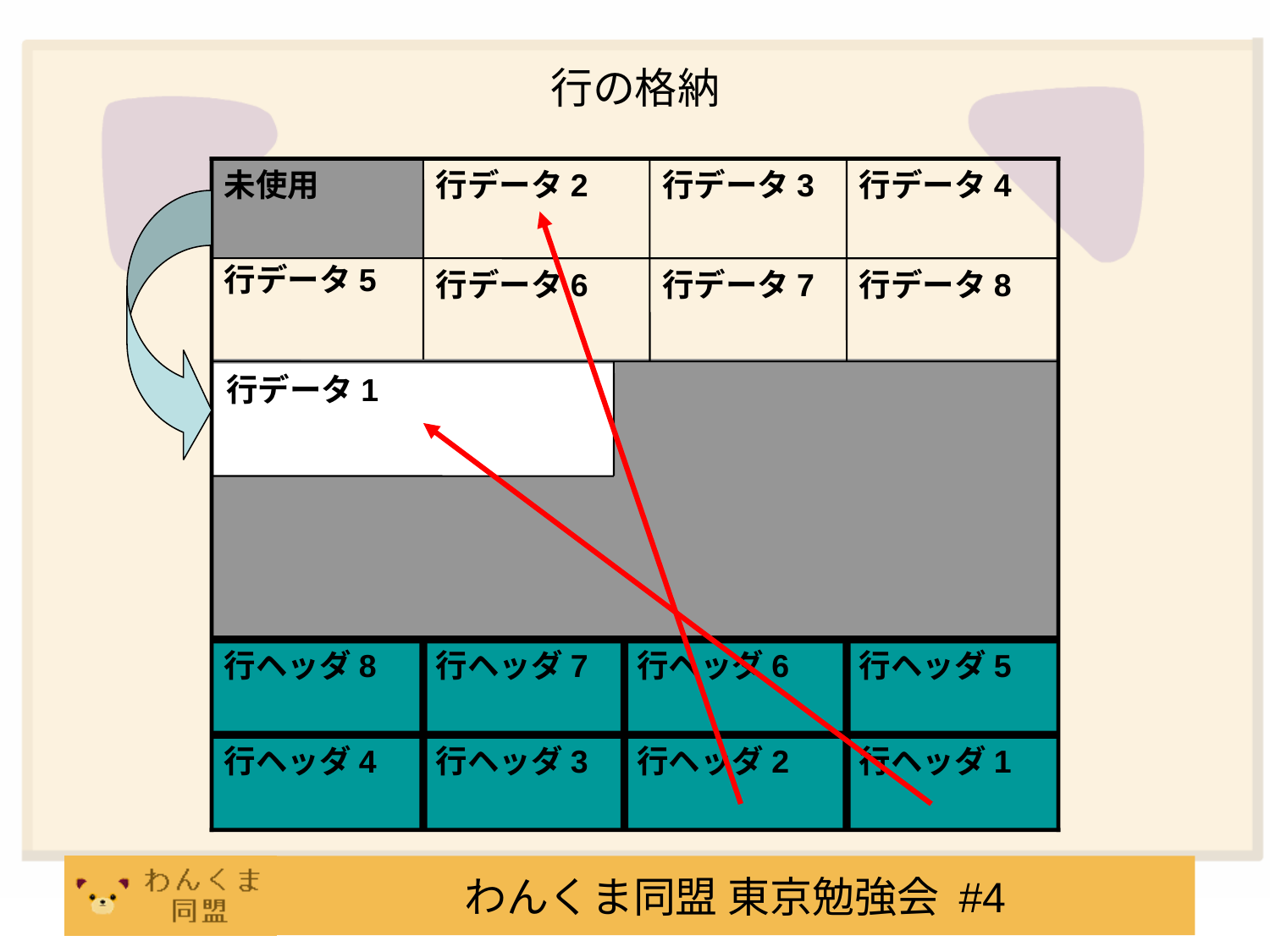

行の格納
未使用

行データ2

行データ3

行データ4

行データ5

行データ6
行データ7
行データ8

行データ1

行ヘッダ8

行ヘッダ7

行ヘッダ6

行ヘッダ5

行ヘッダ4

行ヘッダ3
行ヘッダ2
行ヘッダ1